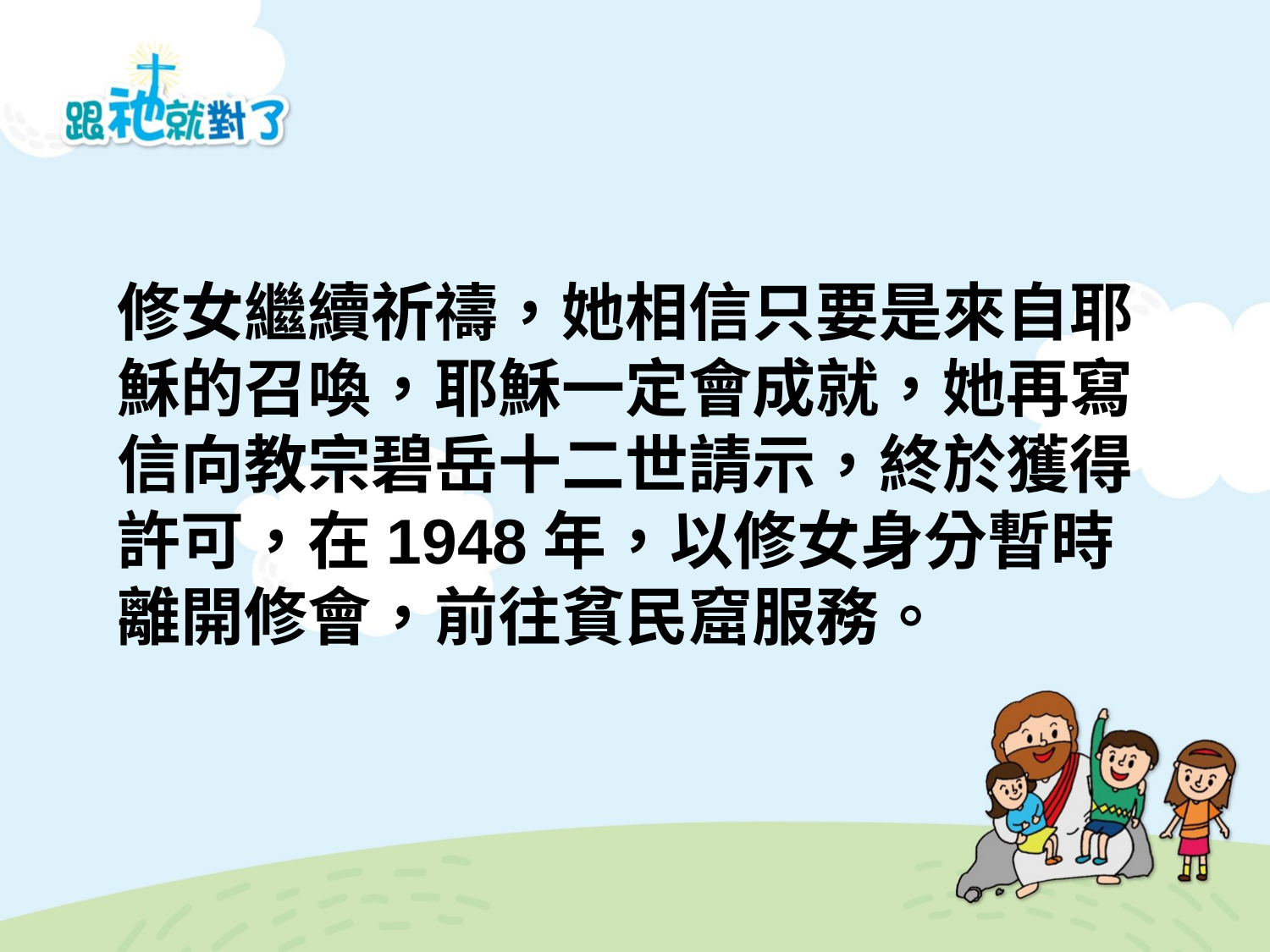

修女繼續祈禱，她相信只要是來自耶穌的召喚，耶穌一定會成就，她再寫信向教宗碧岳十二世請示，終於獲得許可，在1948年，以修女身分暫時離開修會，前往貧民窟服務。